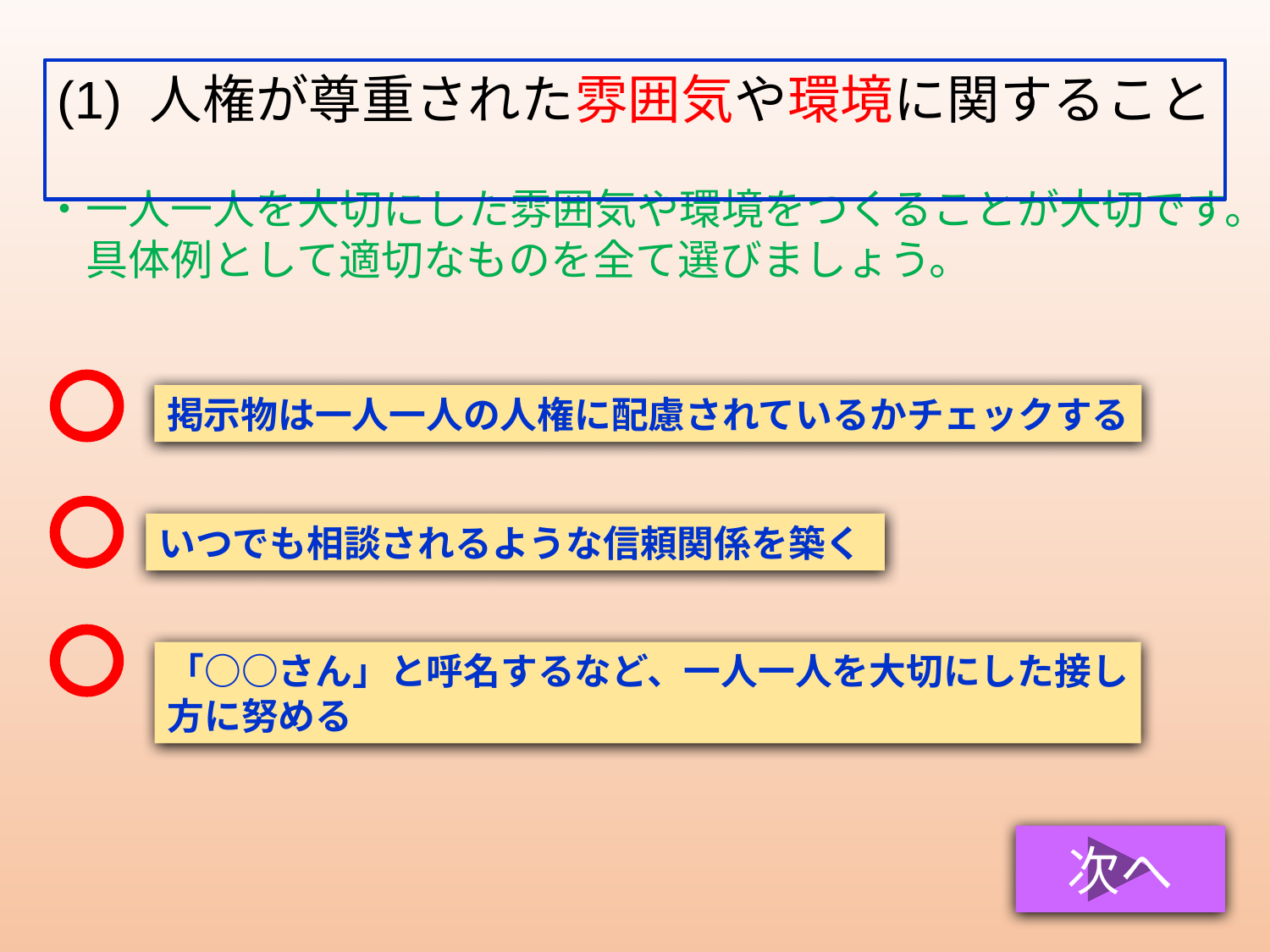

(1) 人権が尊重された雰囲気や環境に関すること
・一人一人を大切にした雰囲気や環境をつくることが大切です。
　具体例として適切なものを全て選びましょう。

掲示物は一人一人の人権に配慮されているかチェックする

いつでも相談されるような信頼関係を築く

「○○さん」と呼名するなど、一人一人を大切にした接し
方に努める
次へ